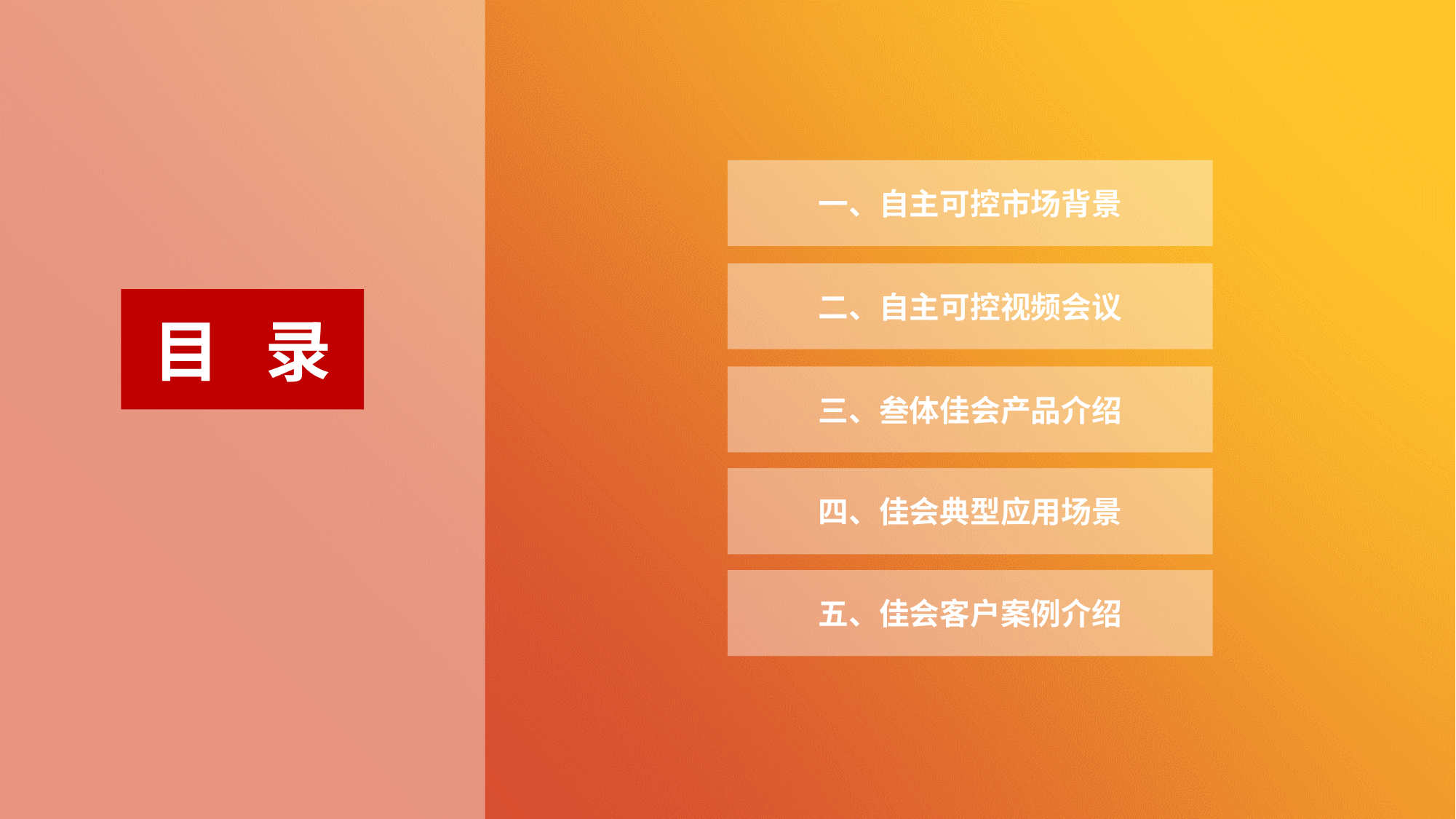

一、自主可控市场背景
二、自主可控视频会议
目   录
三、叁体佳会产品介绍
四、佳会典型应用场景
五、佳会客户案例介绍